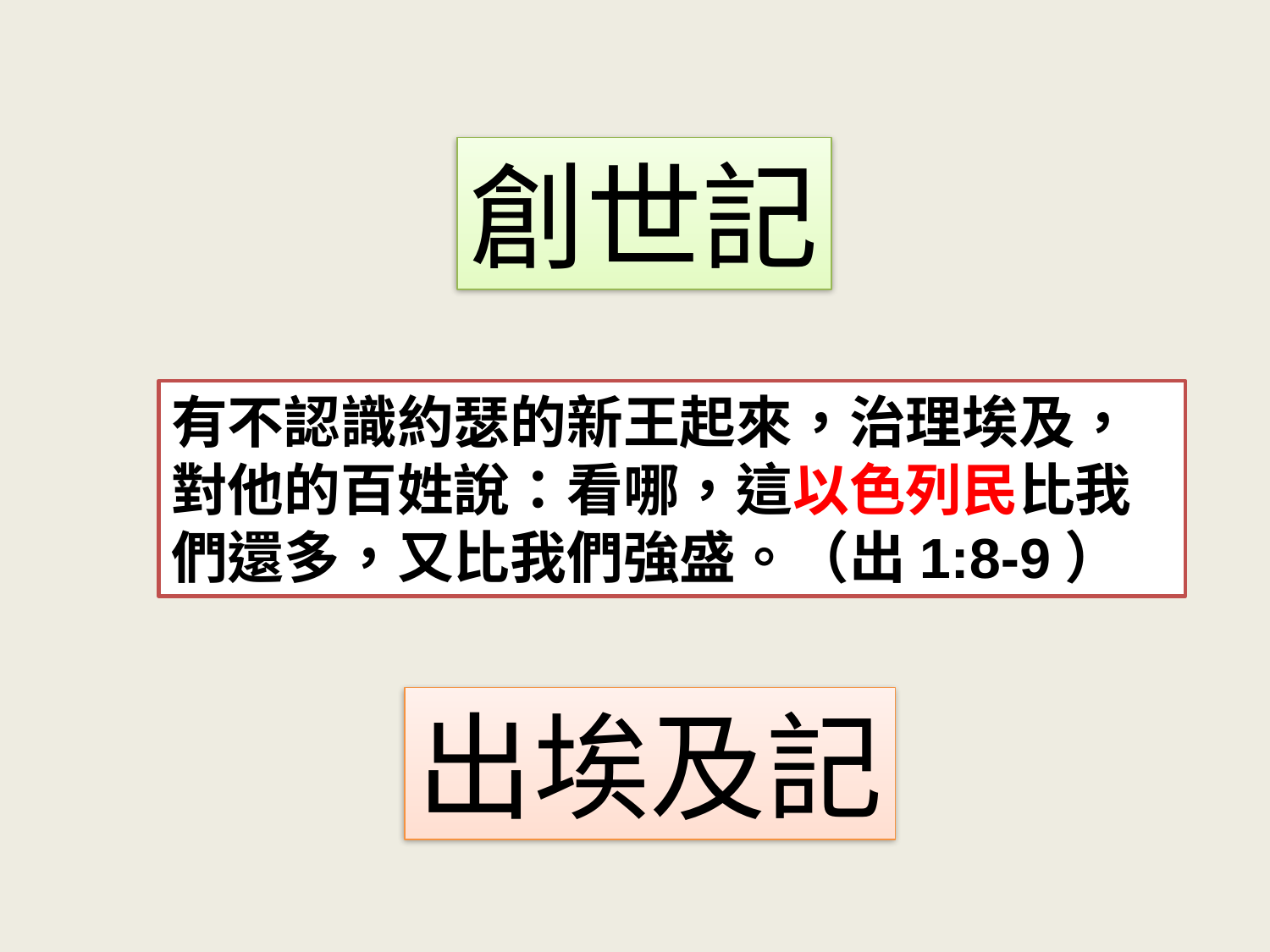

創世記
有不認識約瑟的新王起來，治理埃及，對他的百姓說：看哪，這以色列民比我們還多，又比我們強盛。（出1:8-9）
出埃及記